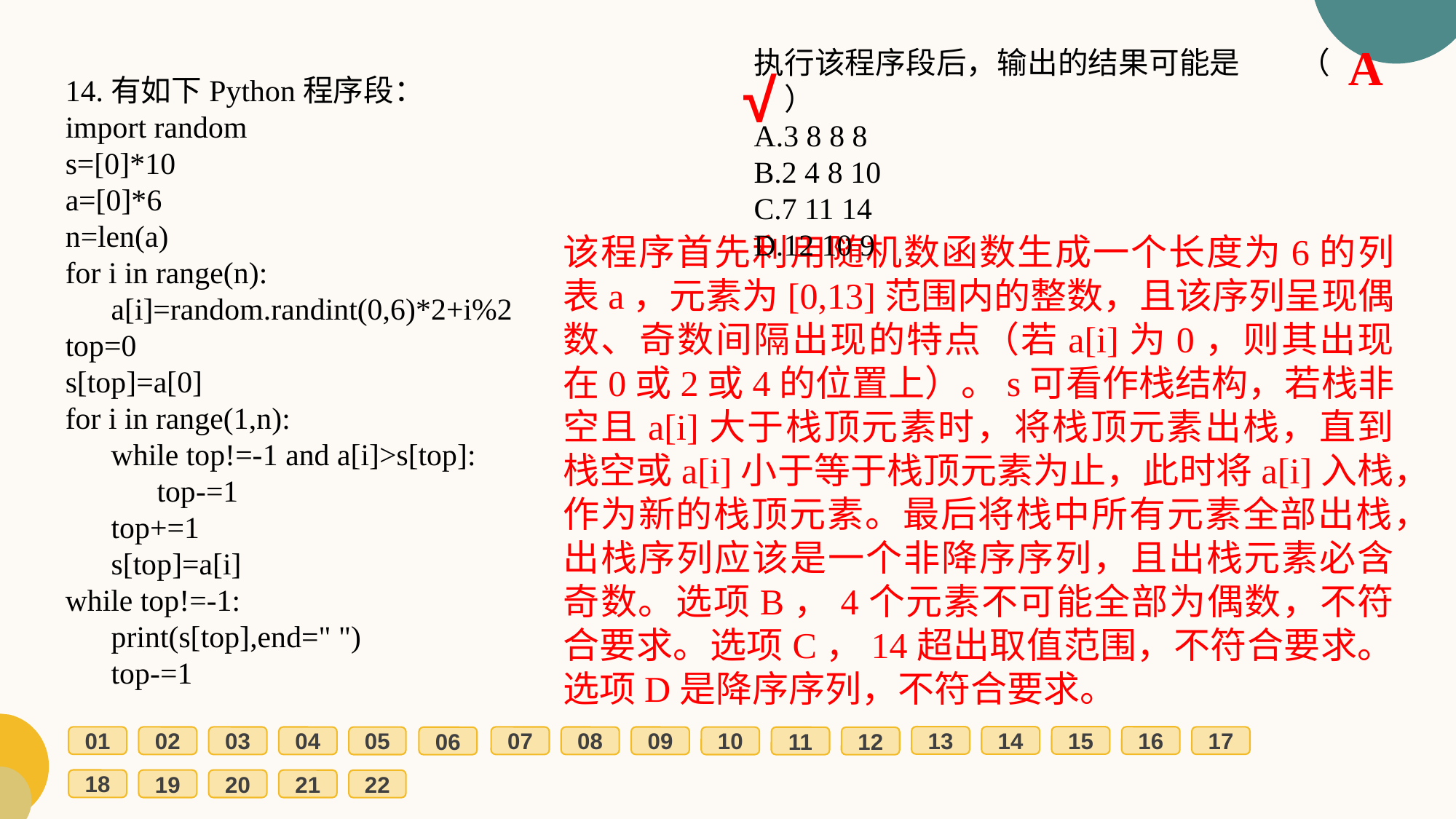

A
执行该程序段后，输出的结果可能是	（　　）
A.3 8 8 8
B.2 4 8 10
C.7 11 14
D.12 10 9
√
14.有如下Python程序段：
import random
s=[0]*10
a=[0]*6
n=len(a)
for i in range(n):
      a[i]=random.randint(0,6)*2+i%2
top=0
s[top]=a[0]
for i in range(1,n):
      while top!=-1 and a[i]>s[top]:
            top-=1
      top+=1
      s[top]=a[i]
while top!=-1:
      print(s[top],end=" ")
      top-=1
该程序首先利用随机数函数生成一个长度为6的列表a，元素为[0,13]范围内的整数，且该序列呈现偶数、奇数间隔出现的特点（若a[i]为0，则其出现在0或2或4的位置上）。s可看作栈结构，若栈非空且a[i]大于栈顶元素时，将栈顶元素出栈，直到栈空或a[i]小于等于栈顶元素为止，此时将a[i]入栈，作为新的栈顶元素。最后将栈中所有元素全部出栈，出栈序列应该是一个非降序序列，且出栈元素必含奇数。选项B，4个元素不可能全部为偶数，不符合要求。选项C，14超出取值范围，不符合要求。选项D是降序序列，不符合要求。